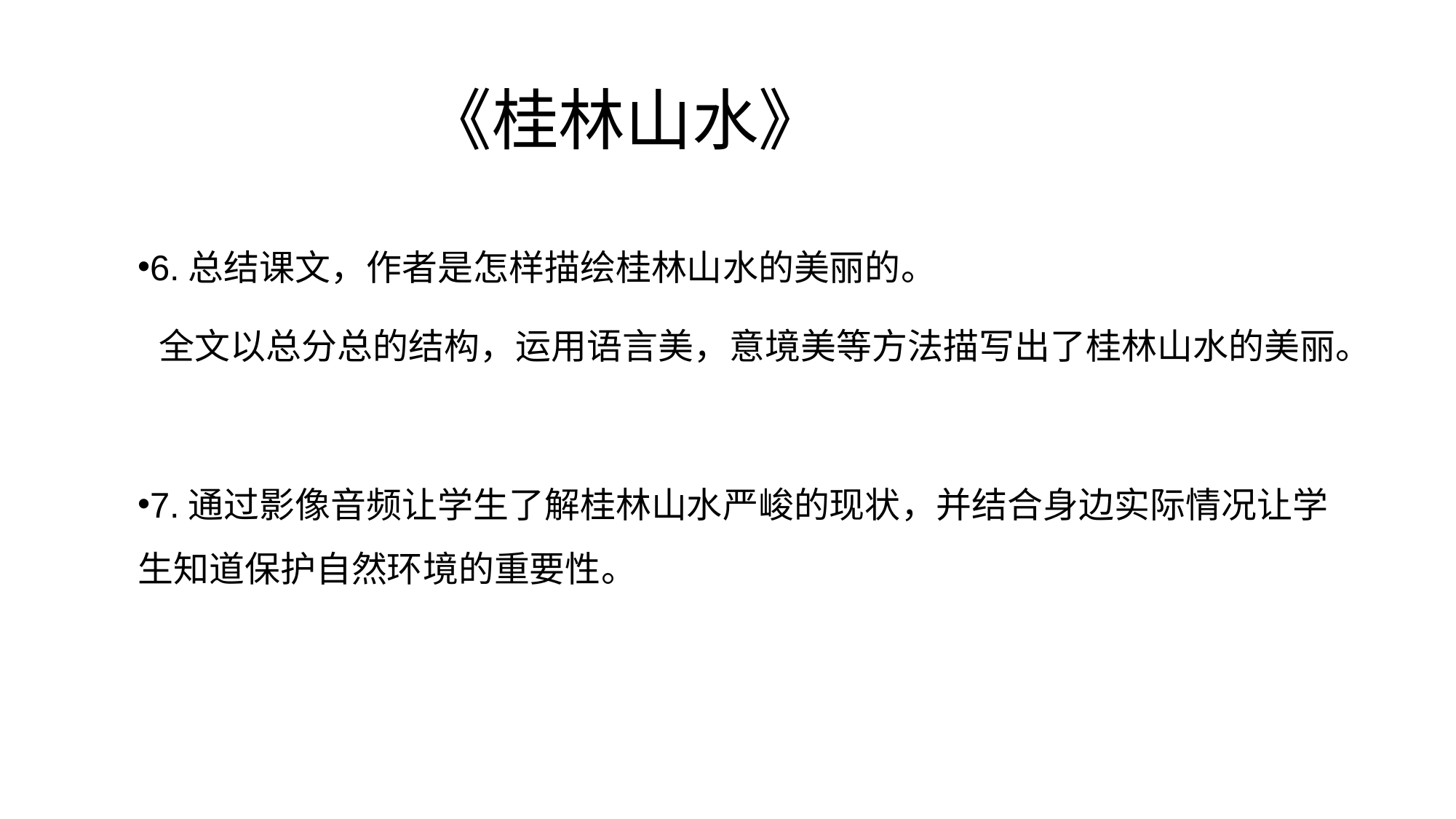

# 《桂林山水》
6.总结课文，作者是怎样描绘桂林山水的美丽的。
     全文以总分总的结构，运用语言美，意境美等方法描写出了桂林山水的美丽。

7.通过影像音频让学生了解桂林山水严峻的现状，并结合身边实际情况让学生知道保护自然环境的重要性。